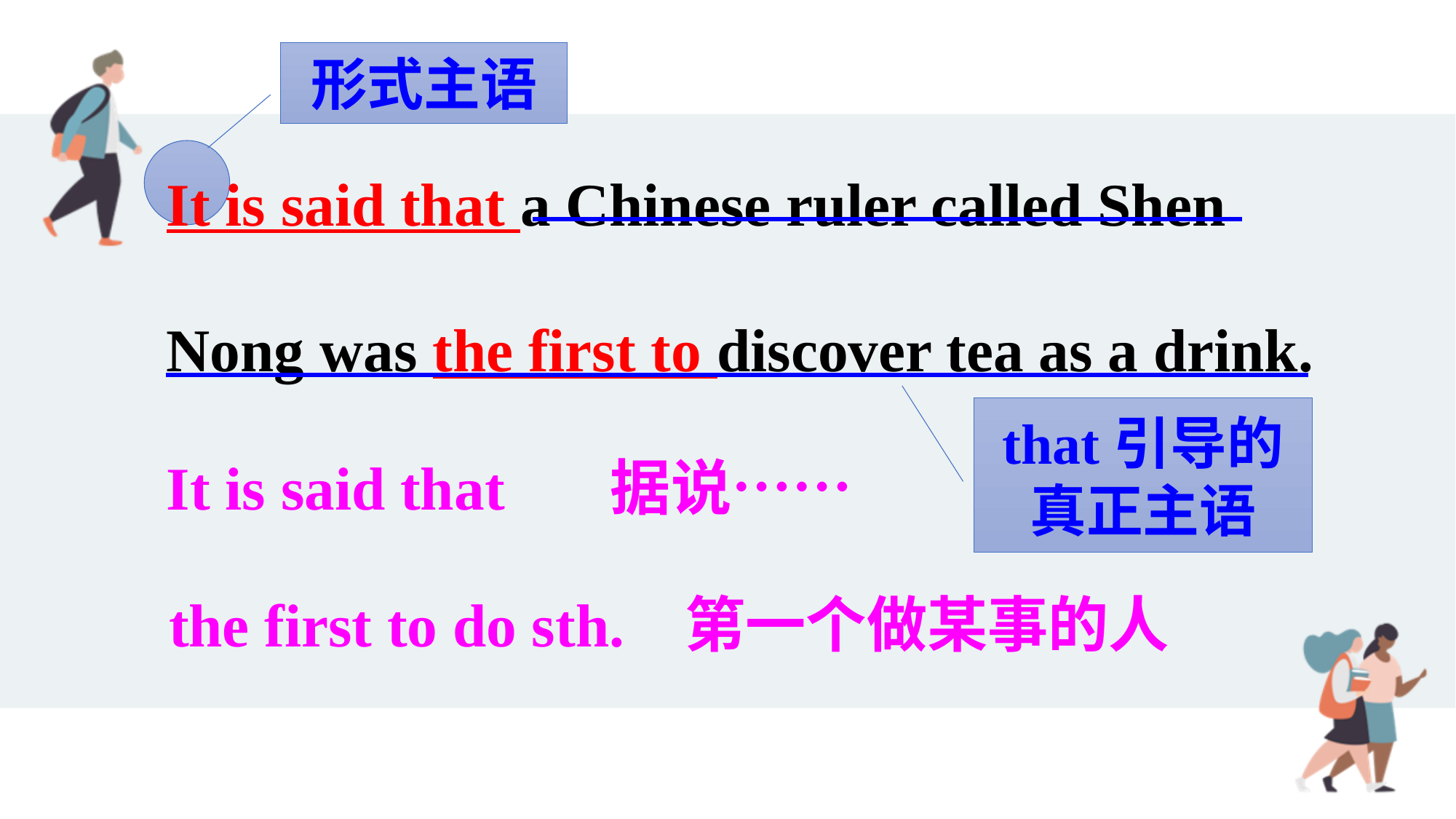

形式主语
It is said that a Chinese ruler called Shen Nong was the first to discover tea as a drink.

that引导的真正主语
It is said that      据说……
the first to do sth.   第一个做某事的人